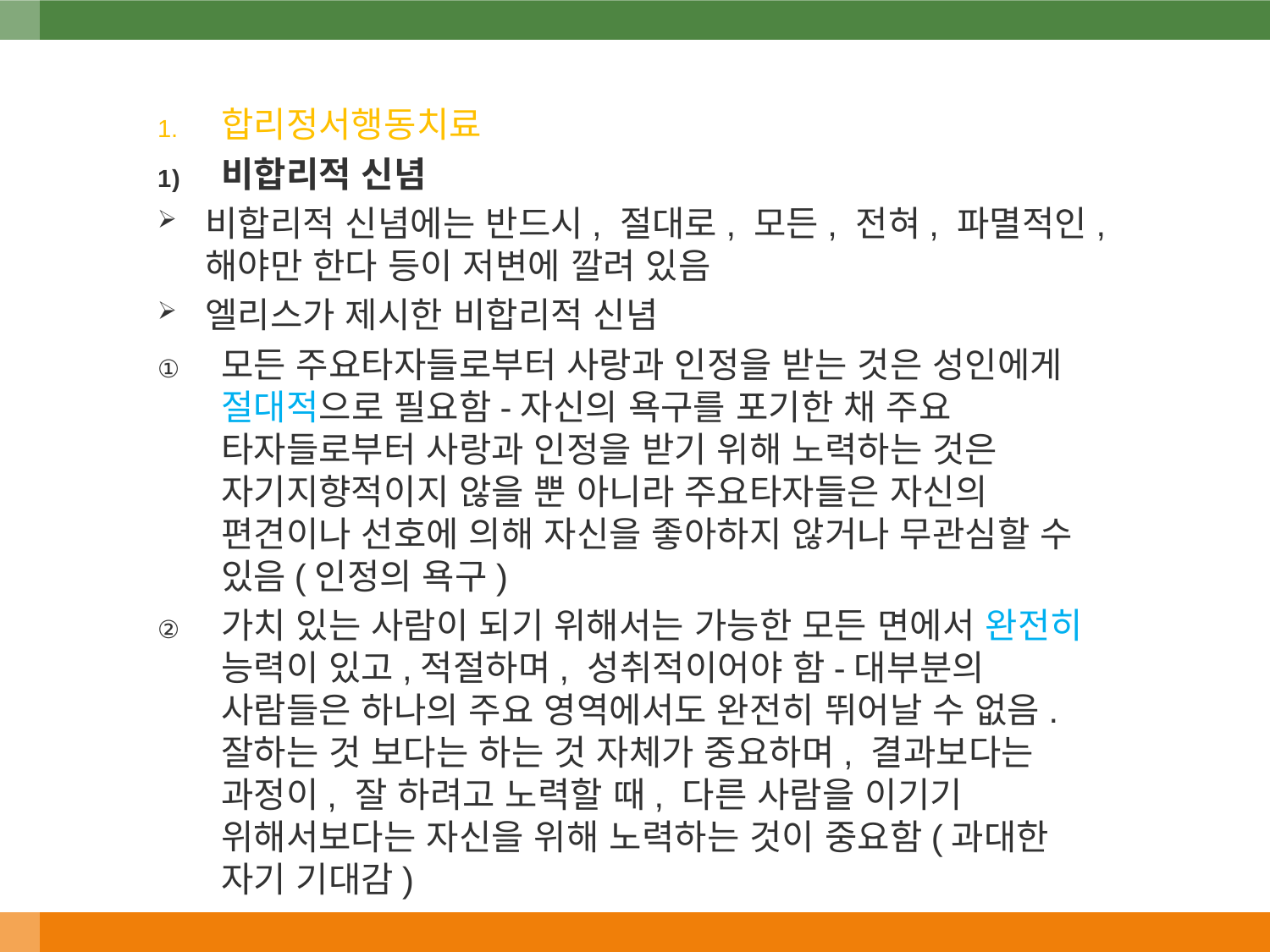

합리정서행동치료
비합리적 신념
비합리적 신념에는 반드시, 절대로, 모든, 전혀, 파멸적인, 해야만 한다 등이 저변에 깔려 있음
엘리스가 제시한 비합리적 신념
모든 주요타자들로부터 사랑과 인정을 받는 것은 성인에게 절대적으로 필요함-자신의 욕구를 포기한 채 주요 타자들로부터 사랑과 인정을 받기 위해 노력하는 것은 자기지향적이지 않을 뿐 아니라 주요타자들은 자신의 편견이나 선호에 의해 자신을 좋아하지 않거나 무관심할 수 있음(인정의 욕구)
가치 있는 사람이 되기 위해서는 가능한 모든 면에서 완전히 능력이 있고,적절하며, 성취적이어야 함-대부분의 사람들은 하나의 주요 영역에서도 완전히 뛰어날 수 없음. 잘하는 것 보다는 하는 것 자체가 중요하며, 결과보다는 과정이, 잘 하려고 노력할 때, 다른 사람을 이기기 위해서보다는 자신을 위해 노력하는 것이 중요함(과대한 자기 기대감)